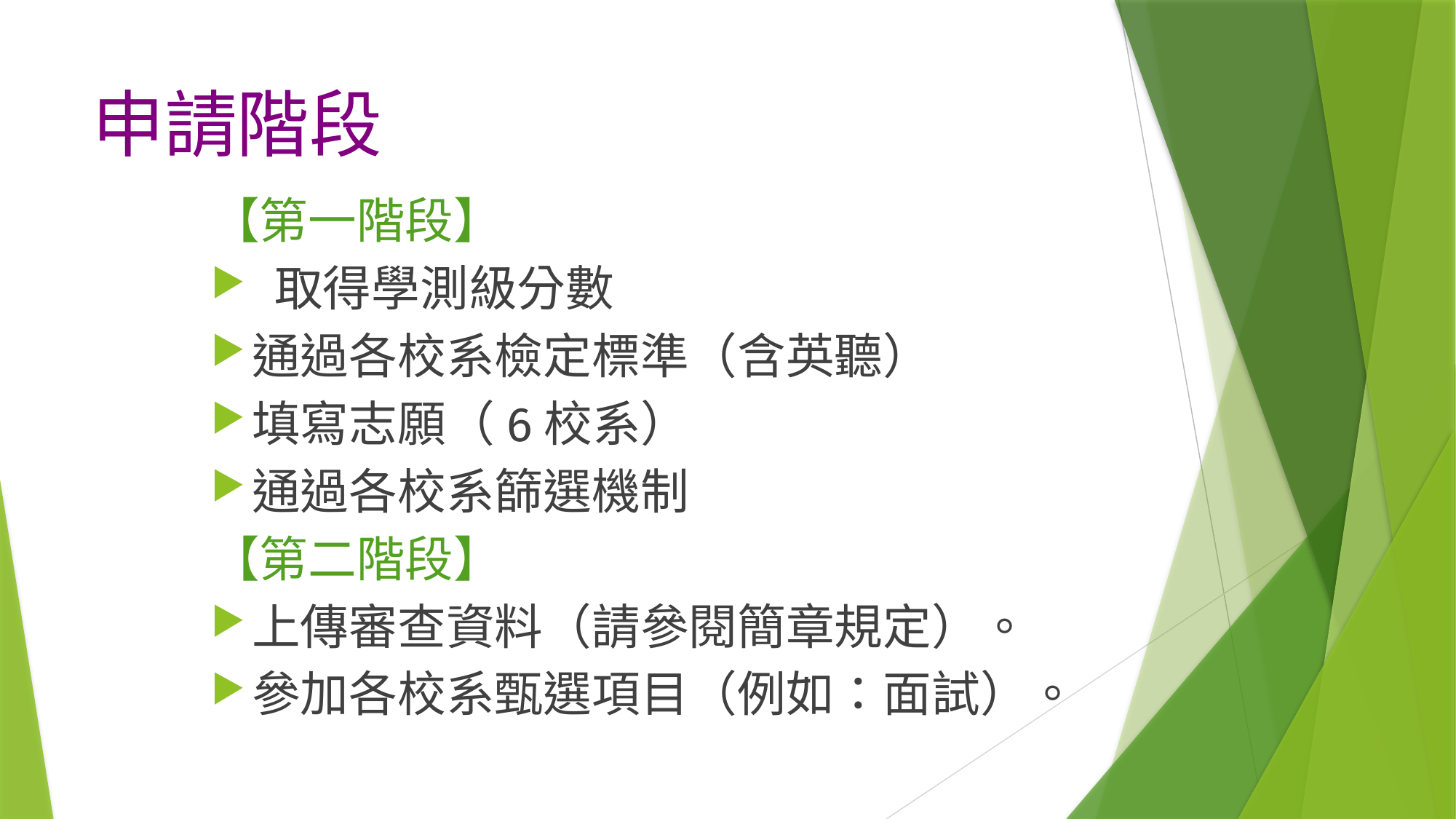

# 申請階段
【第一階段】
 取得學測級分數
通過各校系檢定標準（含英聽）
填寫志願（6校系）
通過各校系篩選機制
【第二階段】
上傳審查資料（請參閱簡章規定）。
參加各校系甄選項目（例如：面試）。